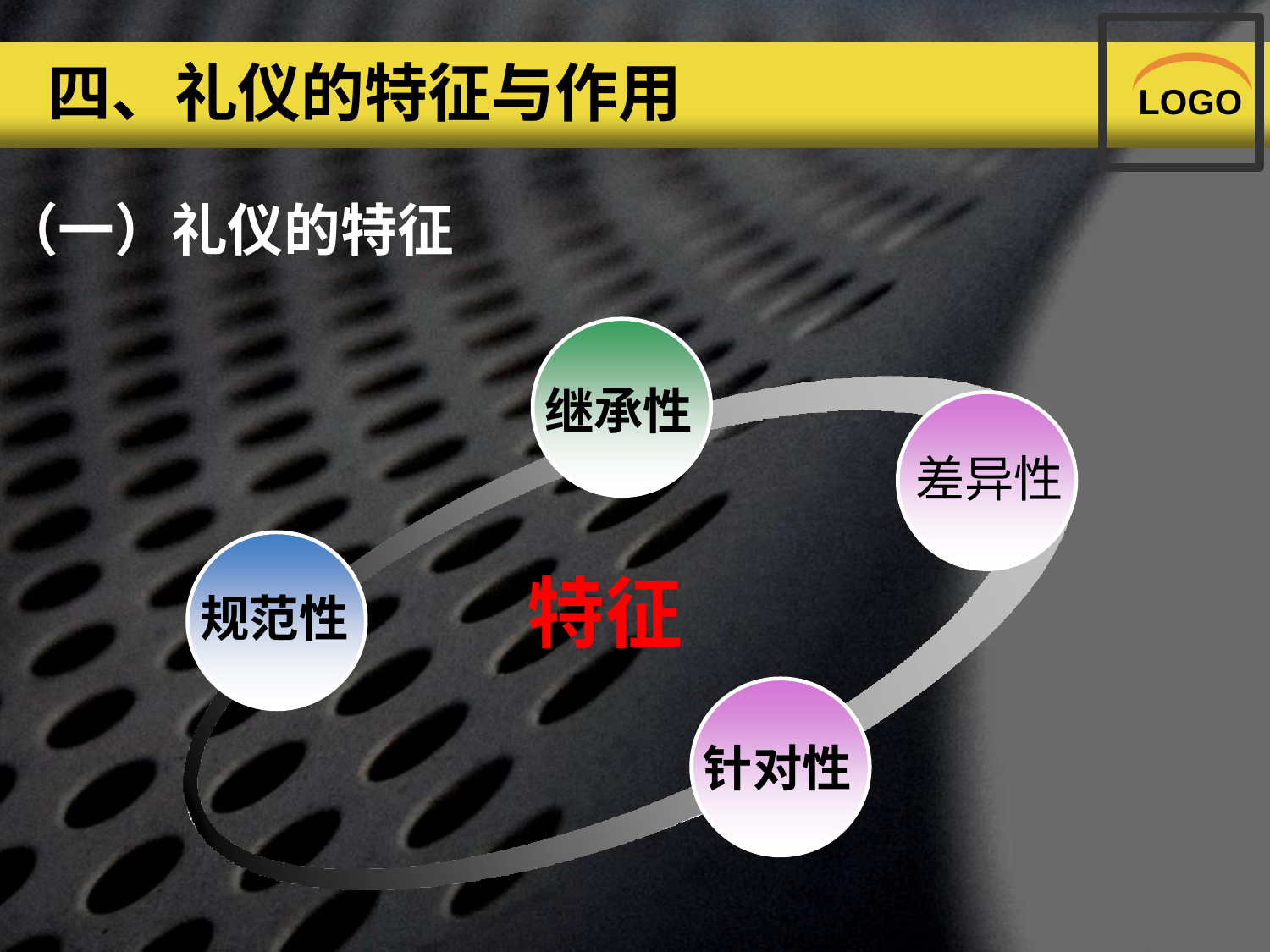

# 四、礼仪的特征与作用

LOGO

（一）礼仪的特征

继承性
差异性

特征
规范性

针对性